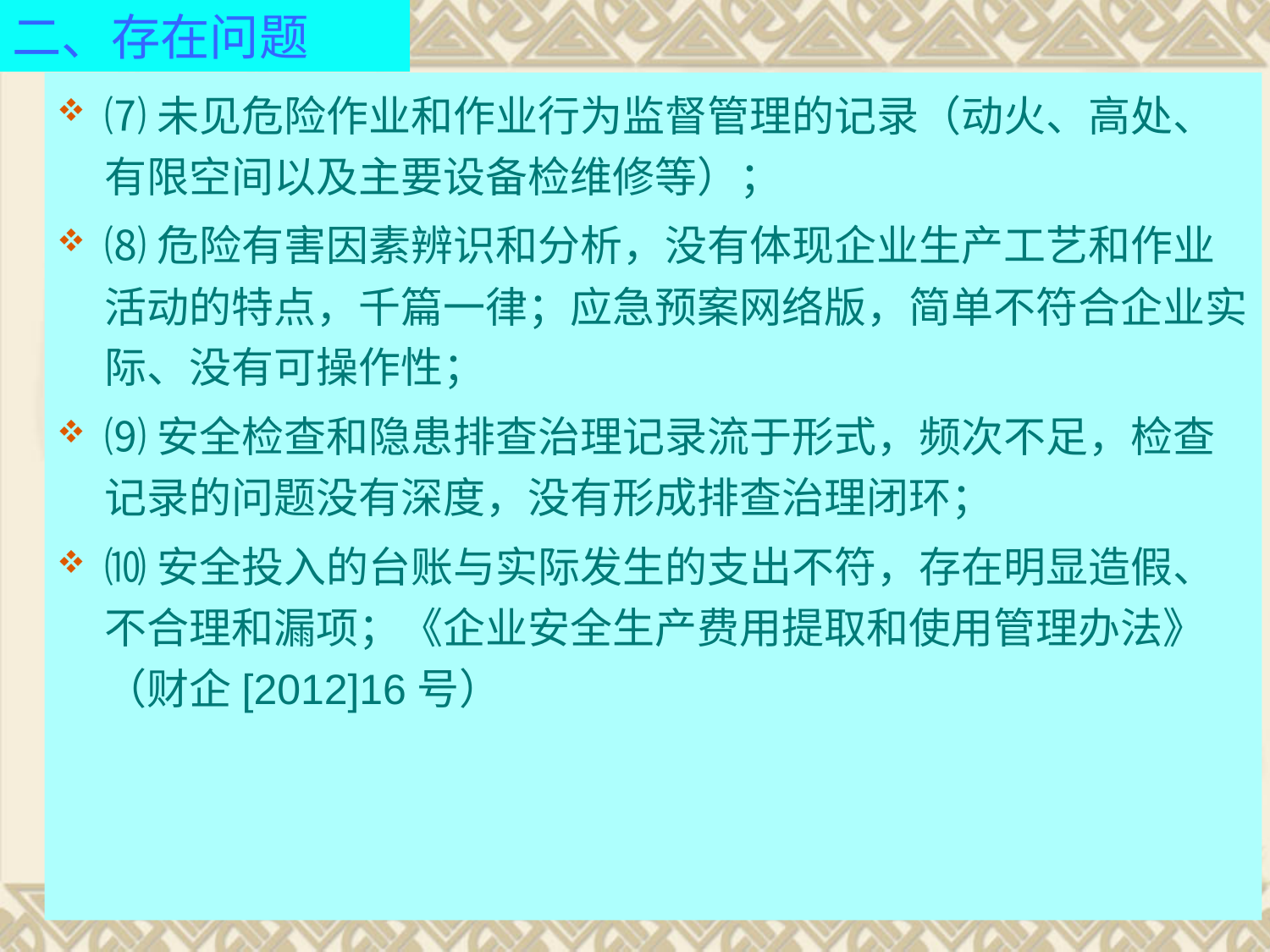

二、存在问题
⑺未见危险作业和作业行为监督管理的记录（动火、高处、有限空间以及主要设备检维修等）；
⑻危险有害因素辨识和分析，没有体现企业生产工艺和作业活动的特点，千篇一律；应急预案网络版，简单不符合企业实际、没有可操作性；
⑼安全检查和隐患排查治理记录流于形式，频次不足，检查记录的问题没有深度，没有形成排查治理闭环；
⑽安全投入的台账与实际发生的支出不符，存在明显造假、不合理和漏项；《企业安全生产费用提取和使用管理办法》（财企[2012]16号）